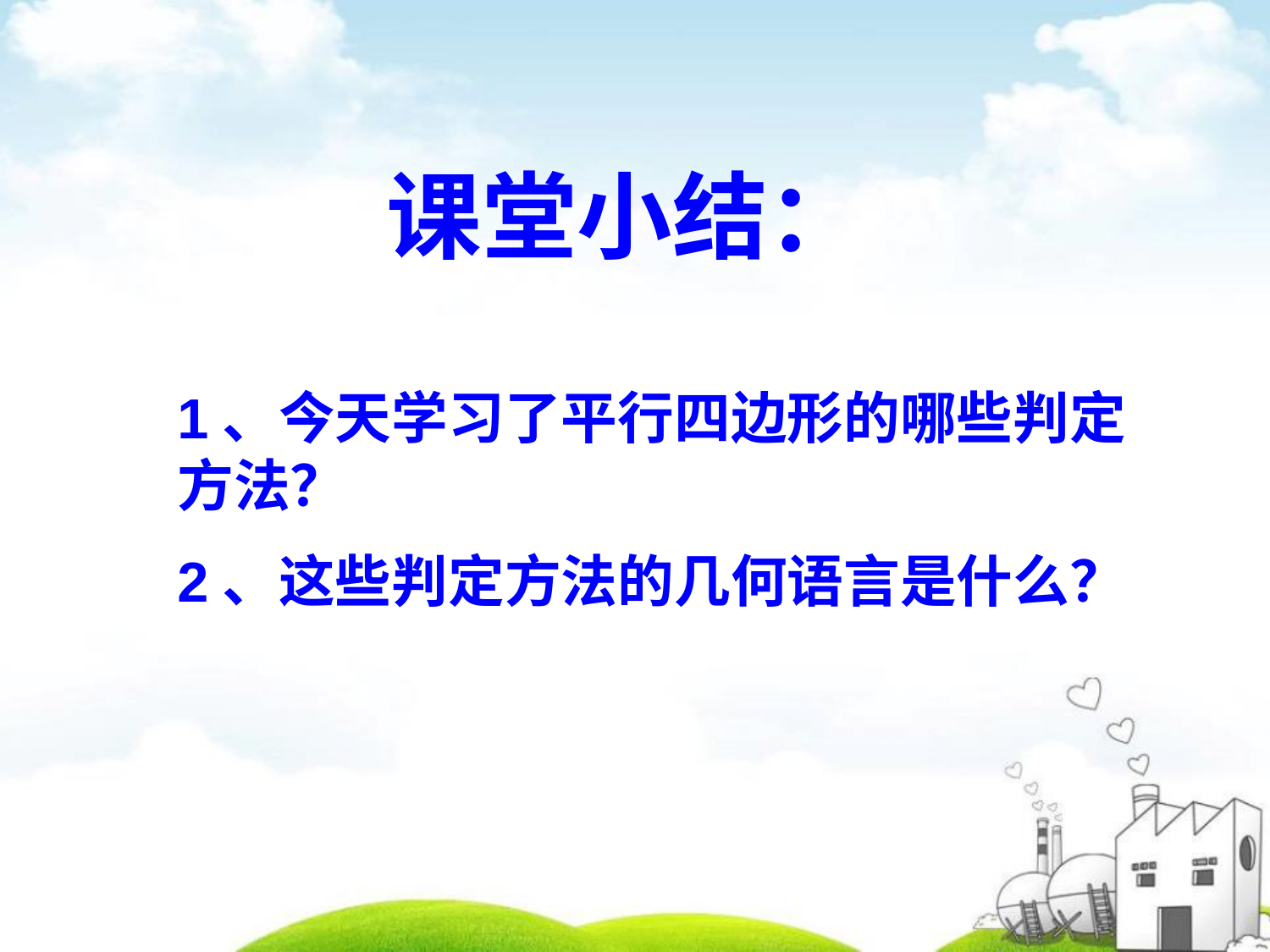

课堂小结：
1、今天学习了平行四边形的哪些判定方法？
2、这些判定方法的几何语言是什么？